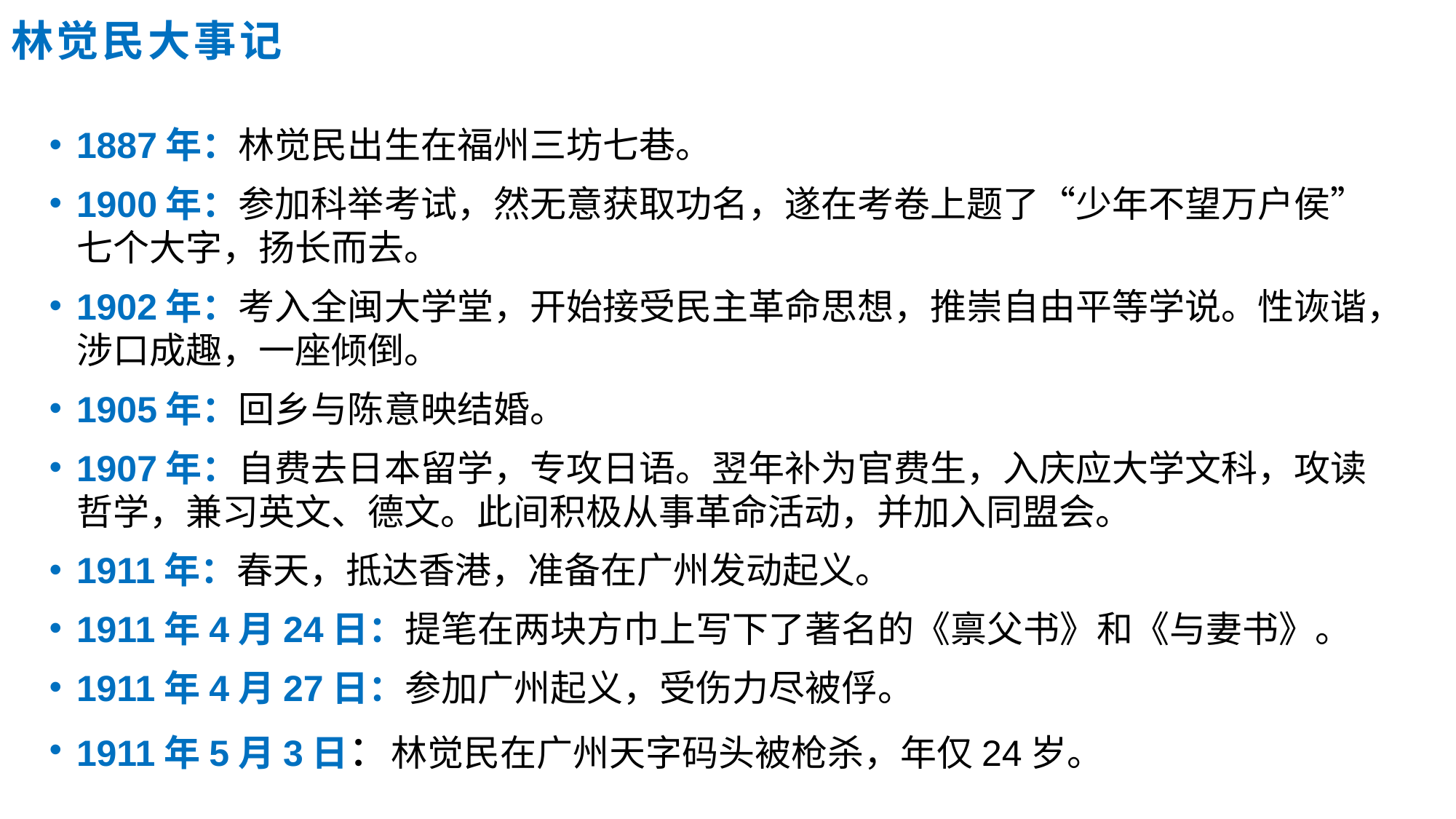

# 林觉民大事记
1887年：林觉民出生在福州三坊七巷。
1900年：参加科举考试，然无意获取功名，遂在考卷上题了“少年不望万户侯”七个大字，扬长而去。
1902年：考入全闽大学堂，开始接受民主革命思想，推崇自由平等学说。性诙谐，涉口成趣，一座倾倒。
1905年：回乡与陈意映结婚。
1907年：自费去日本留学，专攻日语。翌年补为官费生，入庆应大学文科，攻读哲学，兼习英文、德文。此间积极从事革命活动，并加入同盟会。
1911年：春天，抵达香港，准备在广州发动起义。
1911年4月24日：提笔在两块方巾上写下了著名的《禀父书》和《与妻书》。
1911年4月27日：参加广州起义，受伤力尽被俘。
1911年5月3日：林觉民在广州天字码头被枪杀，年仅24岁。